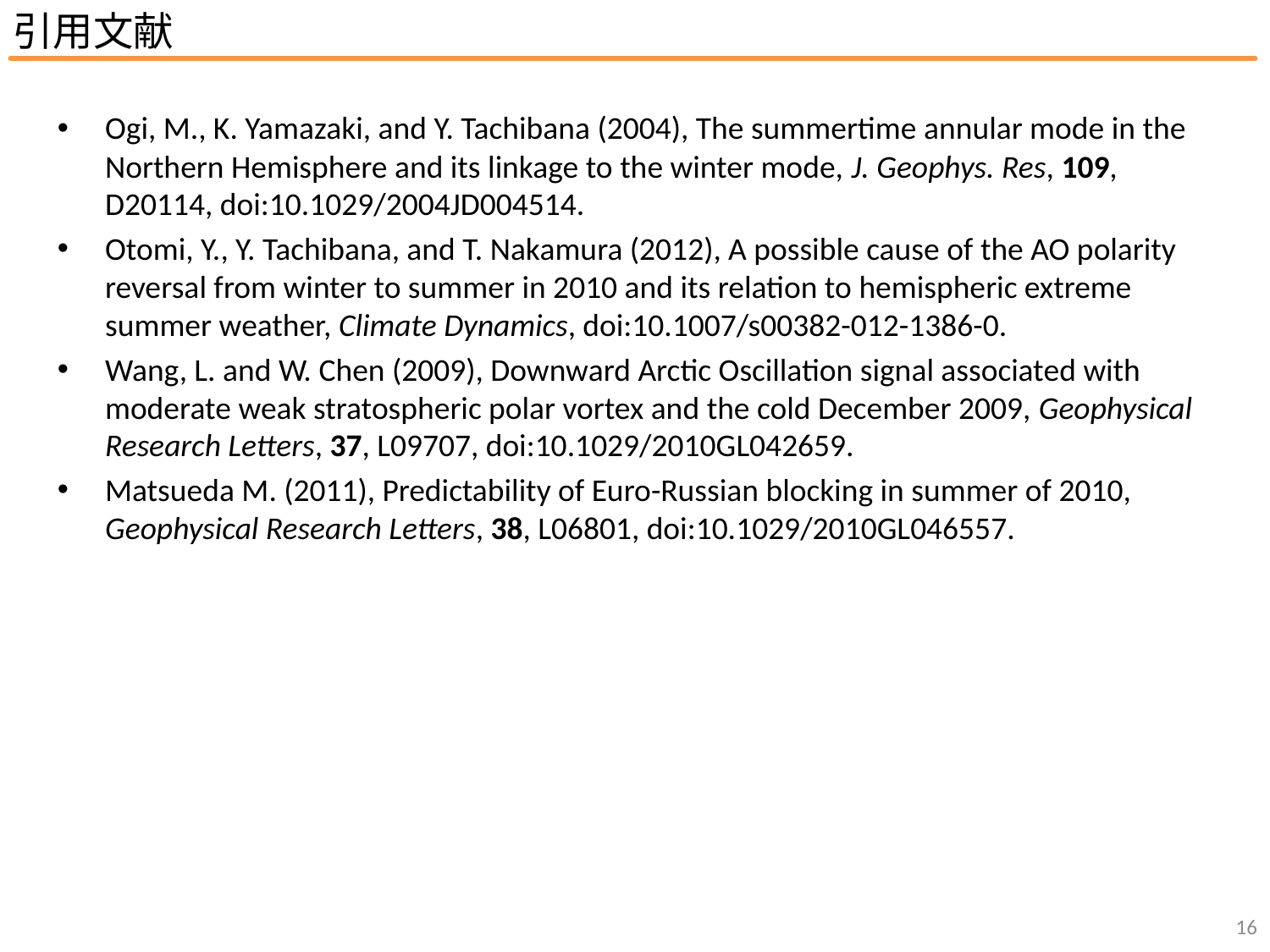

引用文献
Ogi, M., K. Yamazaki, and Y. Tachibana (2004), The summertime annular mode in the Northern Hemisphere and its linkage to the winter mode, J. Geophys. Res, 109, D20114, doi:10.1029/2004JD004514.
Otomi, Y., Y. Tachibana, and T. Nakamura (2012), A possible cause of the AO polarity reversal from winter to summer in 2010 and its relation to hemispheric extreme summer weather, Climate Dynamics, doi:10.1007/s00382-012-1386-0.
Wang, L. and W. Chen (2009), Downward Arctic Oscillation signal associated with moderate weak stratospheric polar vortex and the cold December 2009, Geophysical Research Letters, 37, L09707, doi:10.1029/2010GL042659.
Matsueda M. (2011), Predictability of Euro-Russian blocking in summer of 2010, Geophysical Research Letters, 38, L06801, doi:10.1029/2010GL046557.
16